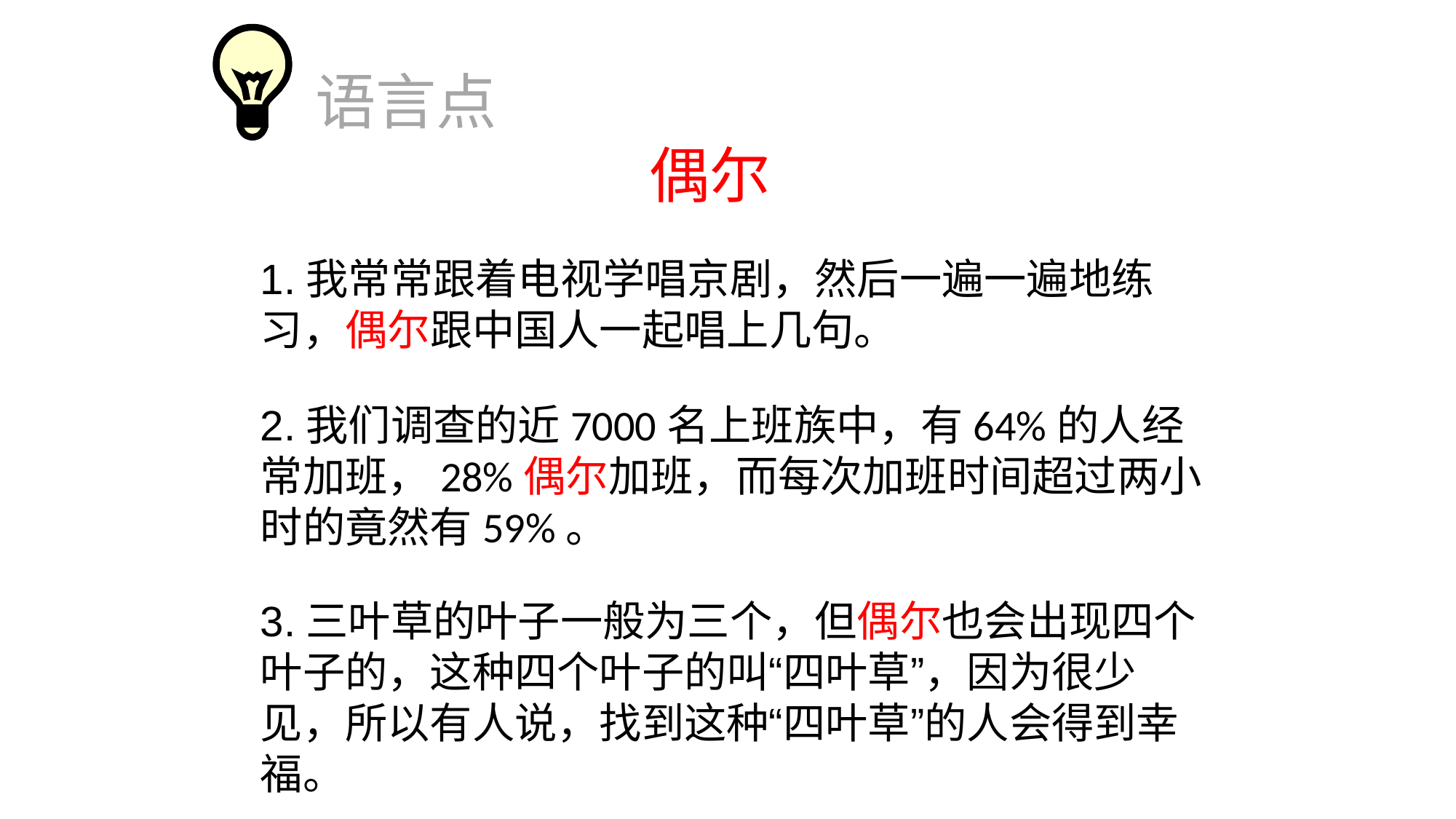

语言点
偶尔
1.我常常跟着电视学唱京剧，然后一遍一遍地练习，偶尔跟中国人一起唱上几句。
2.我们调查的近7000名上班族中，有64%的人经常加班，28%偶尔加班，而每次加班时间超过两小时的竟然有59%。
3.三叶草的叶子一般为三个，但偶尔也会出现四个叶子的，这种四个叶子的叫“四叶草”，因为很少见，所以有人说，找到这种“四叶草”的人会得到幸福。